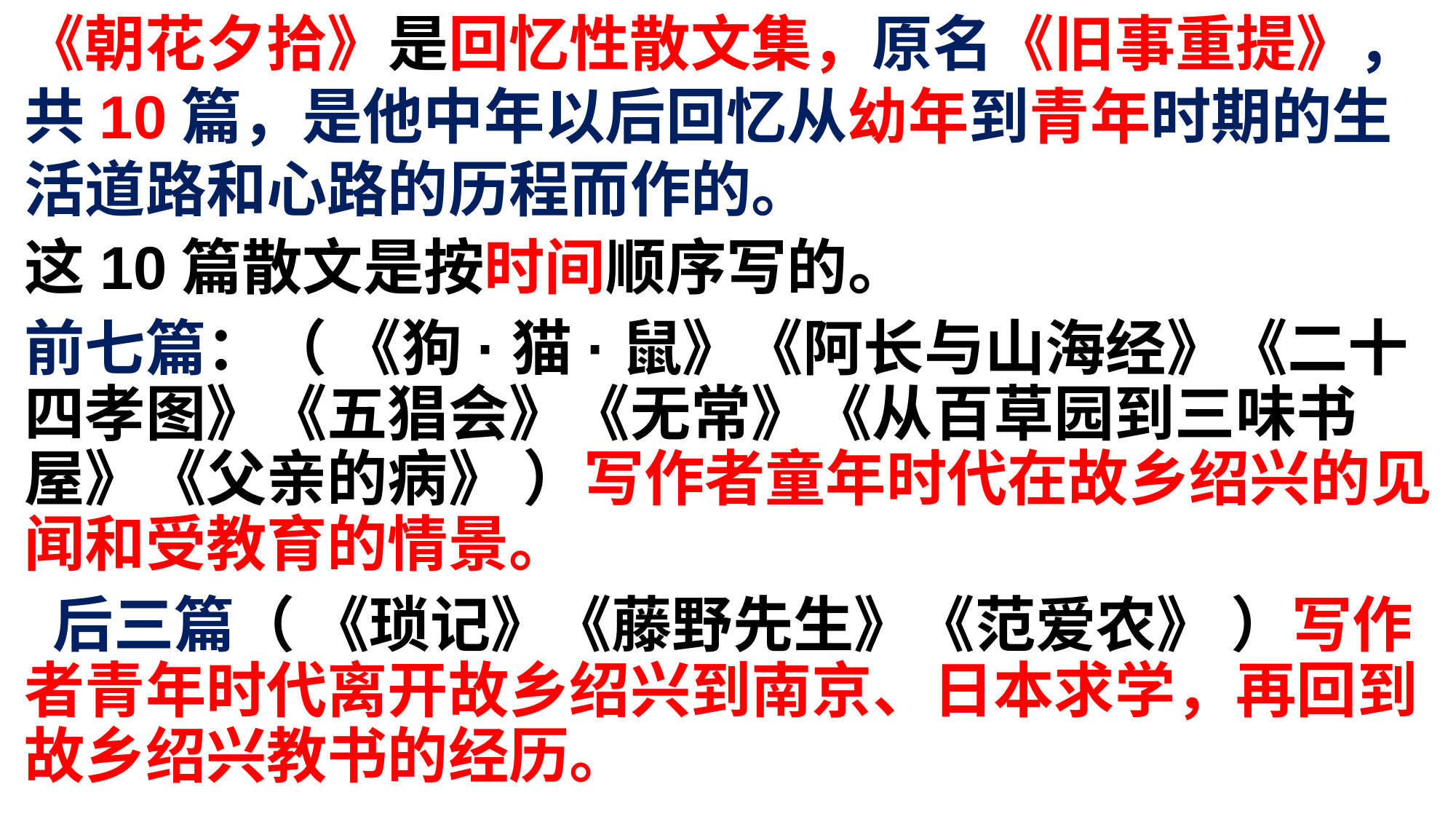

《朝花夕拾》是回忆性散文集，原名《旧事重提》，共10篇，是他中年以后回忆从幼年到青年时期的生活道路和心路的历程而作的。
这10篇散文是按时间顺序写的。
前七篇：（ 《狗·猫·鼠》《阿长与山海经》《二十四孝图》《五猖会》《无常》《从百草园到三味书屋》《父亲的病》 ）写作者童年时代在故乡绍兴的见闻和受教育的情景。
 后三篇（ 《琐记》《藤野先生》《范爱农》 ）写作者青年时代离开故乡绍兴到南京、日本求学，再回到故乡绍兴教书的经历。